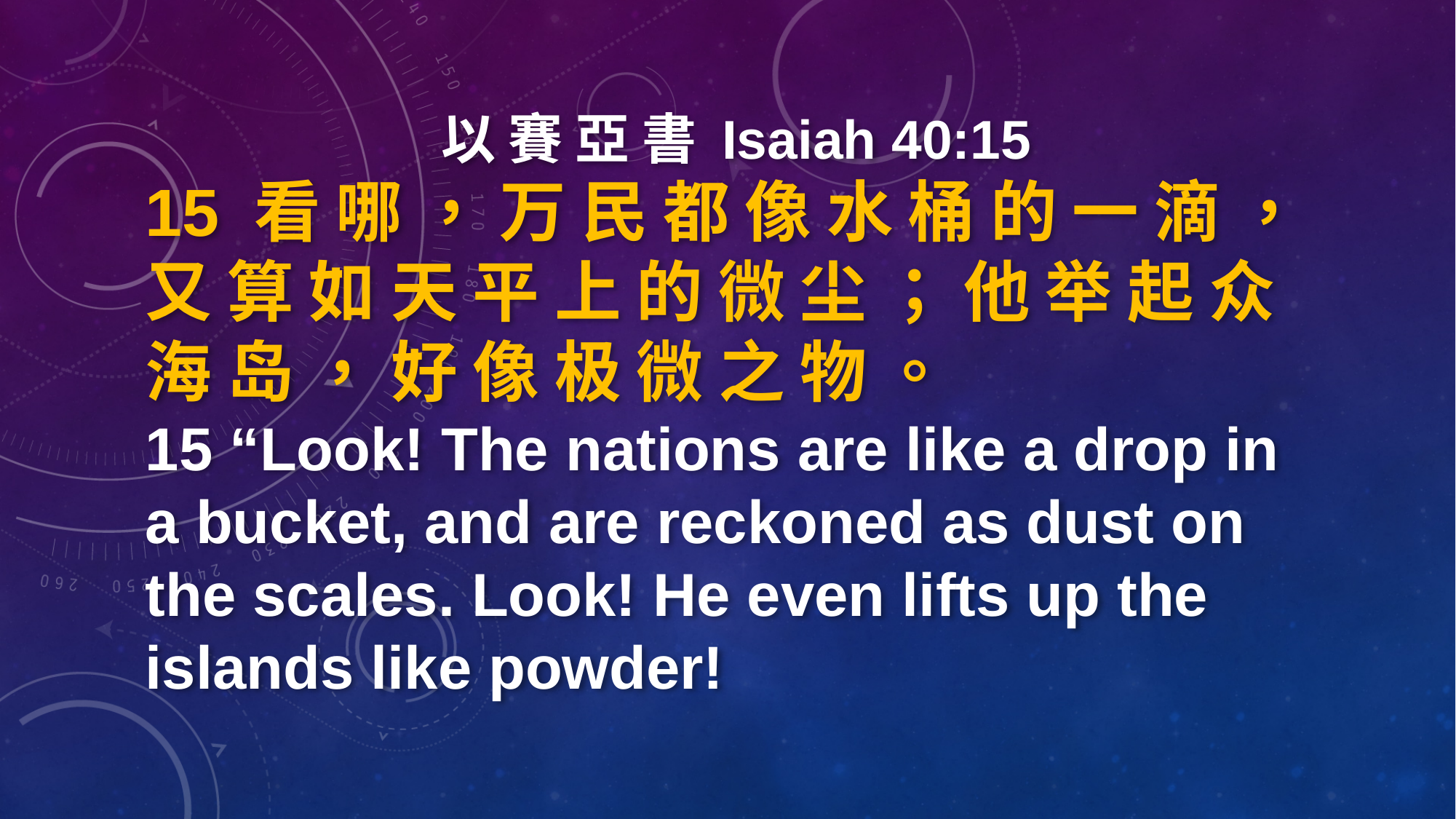

以 賽 亞 書 Isaiah 40:15
15 看 哪 ， 万 民 都 像 水 桶 的 一 滴 ， 又 算 如 天 平 上 的 微 尘 ； 他 举 起 众 海 岛 ， 好 像 极 微 之 物 。
15 “Look! The nations are like a drop in a bucket, and are reckoned as dust on the scales. Look! He even lifts up the islands like powder!